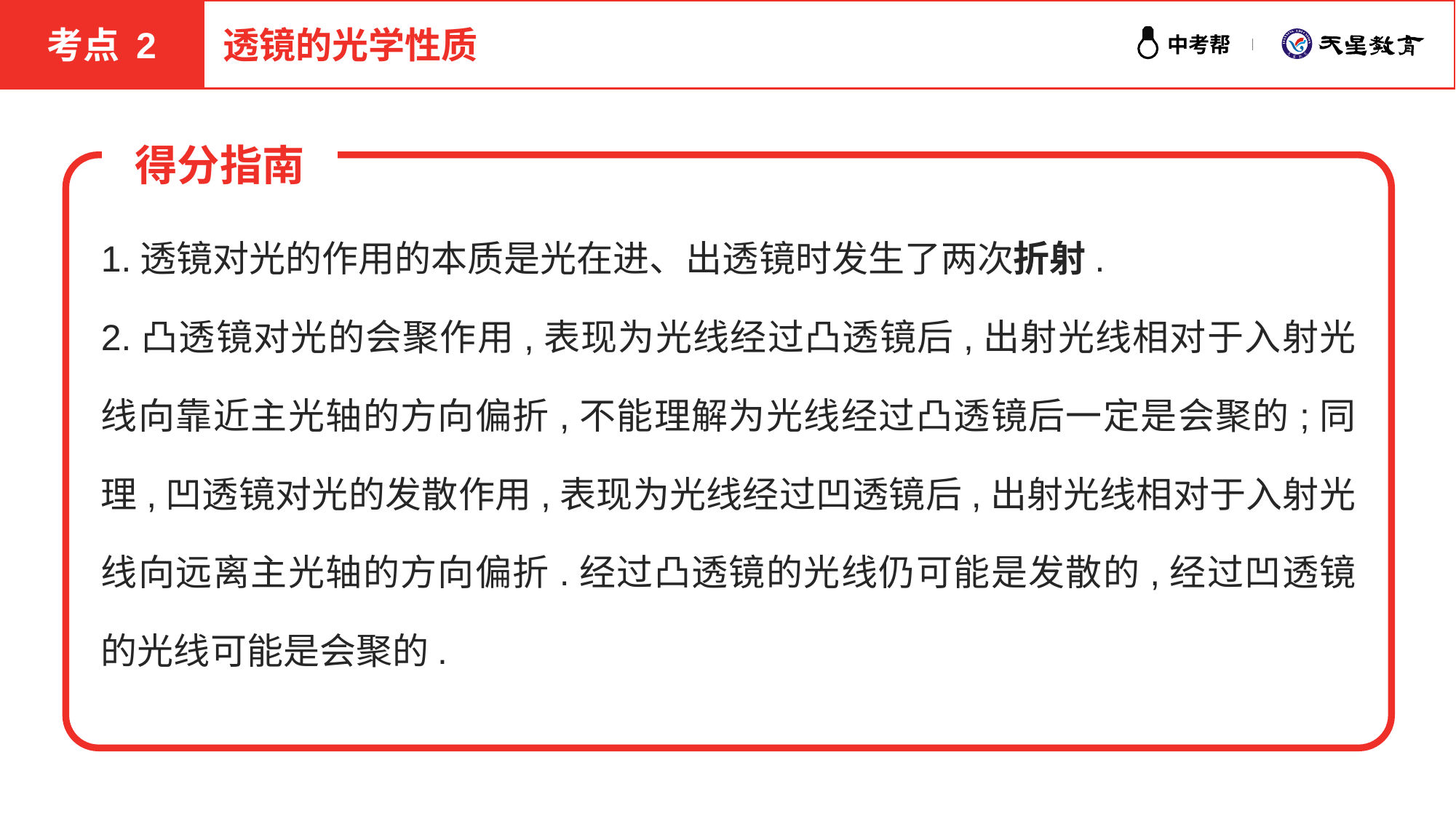

考点 2
透镜的光学性质
得分指南

1.透镜对光的作用的本质是光在进、出透镜时发生了两次折射.
2.凸透镜对光的会聚作用,表现为光线经过凸透镜后,出射光线相对于入射光线向靠近主光轴的方向偏折,不能理解为光线经过凸透镜后一定是会聚的;同理,凹透镜对光的发散作用,表现为光线经过凹透镜后,出射光线相对于入射光线向远离主光轴的方向偏折.经过凸透镜的光线仍可能是发散的,经过凹透镜的光线可能是会聚的.